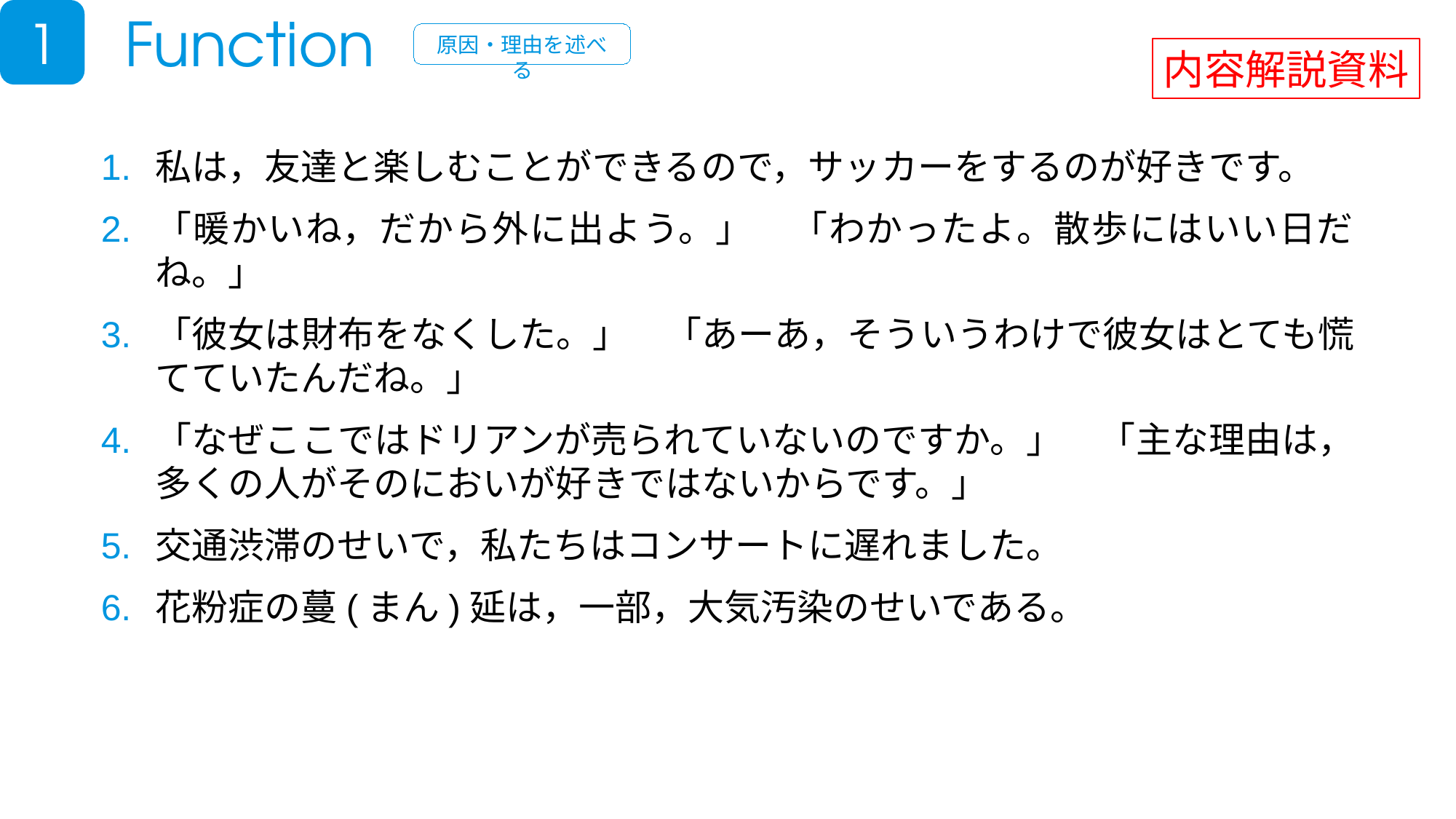

内容解説資料
私は，友達と楽しむことができるので，サッカーをするのが好きです。
「暖かいね，だから外に出よう。」　「わかったよ。散歩にはいい日だね。」
「彼女は財布をなくした。」　「あーあ，そういうわけで彼女はとても慌てていたんだね。」
「なぜここではドリアンが売られていないのですか。」　「主な理由は，多くの人がそのにおいが好きではないからです。」
交通渋滞のせいで，私たちはコンサートに遅れました。
花粉症の蔓(まん)延は，一部，大気汚染のせいである。